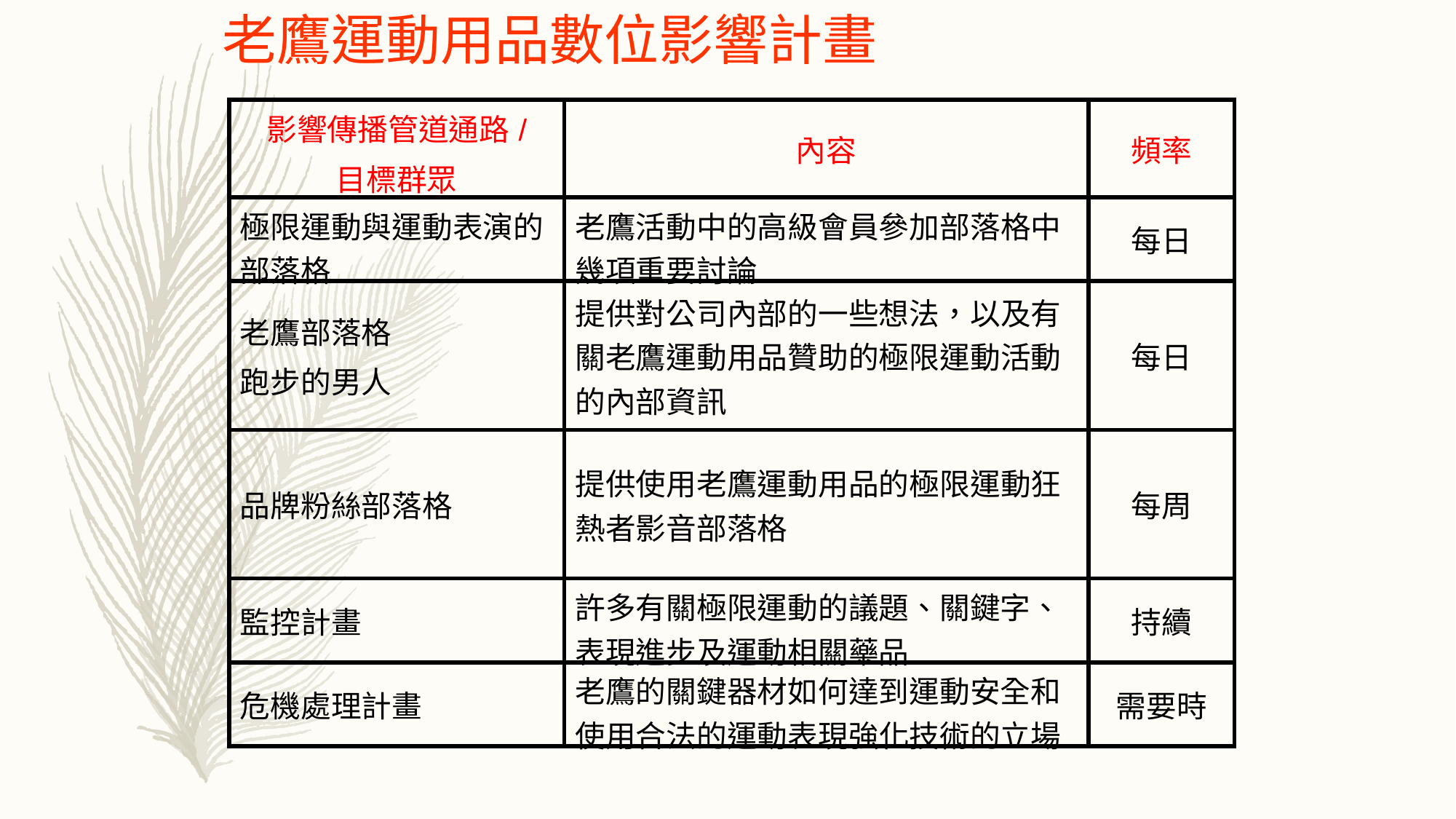

老鷹運動用品數位影響計畫
| 影響傳播管道通路/ 目標群眾 | 內容 | 頻率 |
| --- | --- | --- |
| 極限運動與運動表演的部落格 | 老鷹活動中的高級會員參加部落格中幾項重要討論 | 每日 |
| 老鷹部落格 跑步的男人 | 提供對公司內部的一些想法，以及有關老鷹運動用品贊助的極限運動活動的內部資訊 | 每日 |
| 品牌粉絲部落格 | 提供使用老鷹運動用品的極限運動狂熱者影音部落格 | 每周 |
| 監控計畫 | 許多有關極限運動的議題、關鍵字、表現進步及運動相關藥品 | 持續 |
| 危機處理計畫 | 老鷹的關鍵器材如何達到運動安全和使用合法的運動表現強化技術的立場 | 需要時 |